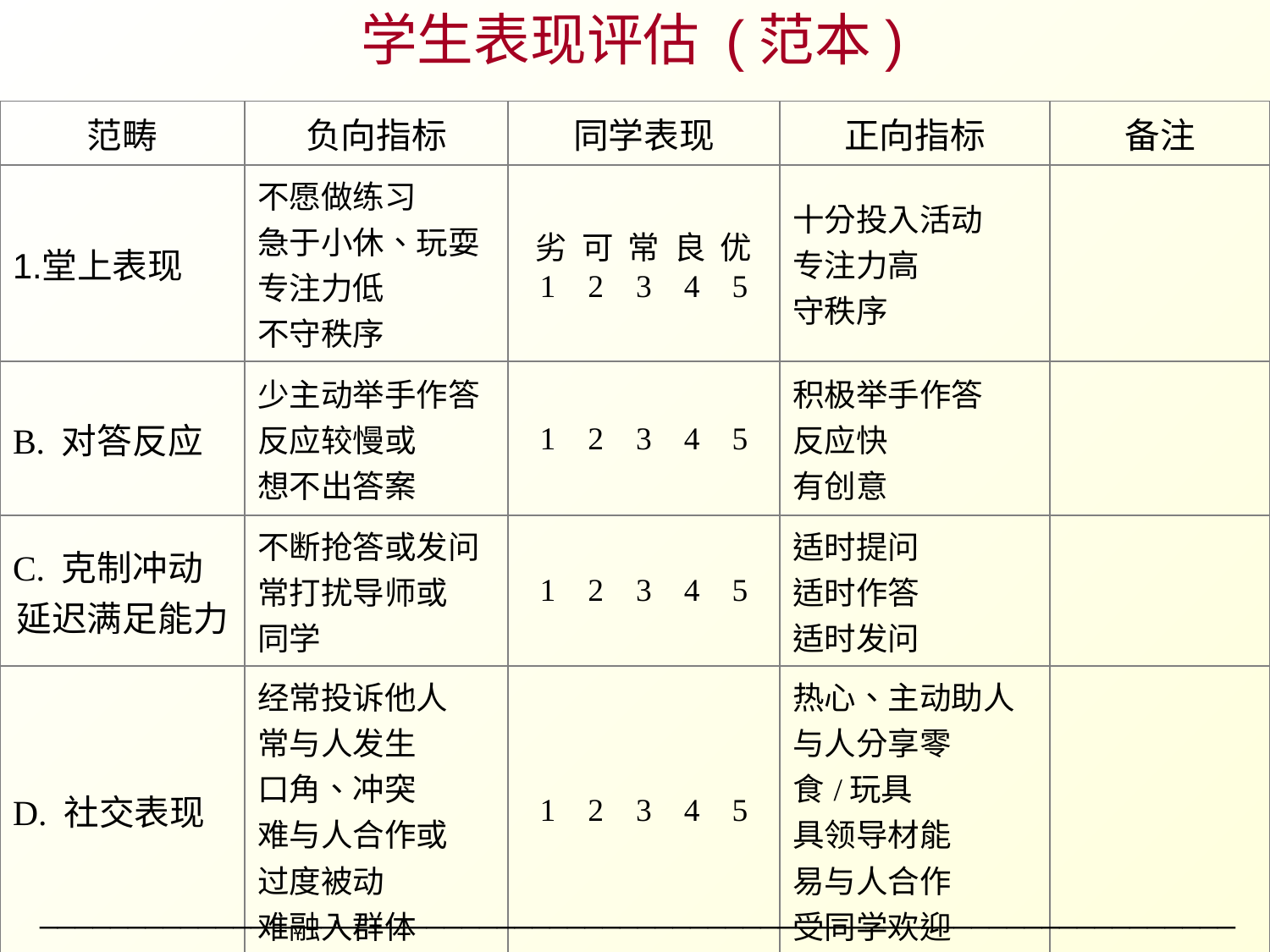

# 学生表现评估 (范本)
| 范畴 | 负向指标 | 同学表现 | 正向指标 | 备注 |
| --- | --- | --- | --- | --- |
| 堂上表现 | 不愿做练习 急于小休、玩耍 专注力低 不守秩序 | 劣 可 常 良 优 1 2 3 4 5 | 十分投入活动 专注力高 守秩序 |  |
| B. 对答反应 | 少主动举手作答 反应较慢或 想不出答案 | 1 2 3 4 5 | 积极举手作答 反应快 有创意 |  |
| C. 克制冲动 延迟满足能力 | 不断抢答或发问常打扰导师或 同学 | 1 2 3 4 5 | 适时提问 适时作答 适时发问 |  |
| D. 社交表现 | 经常投诉他人 常与人发生 口角、冲突 难与人合作或 过度被动 难融入群体 | 1 2 3 4 5 | 热心、主动助人 与人分享零食/玩具 具领导材能 易与人合作 受同学欢迎 |  |

____________________________________________________________________